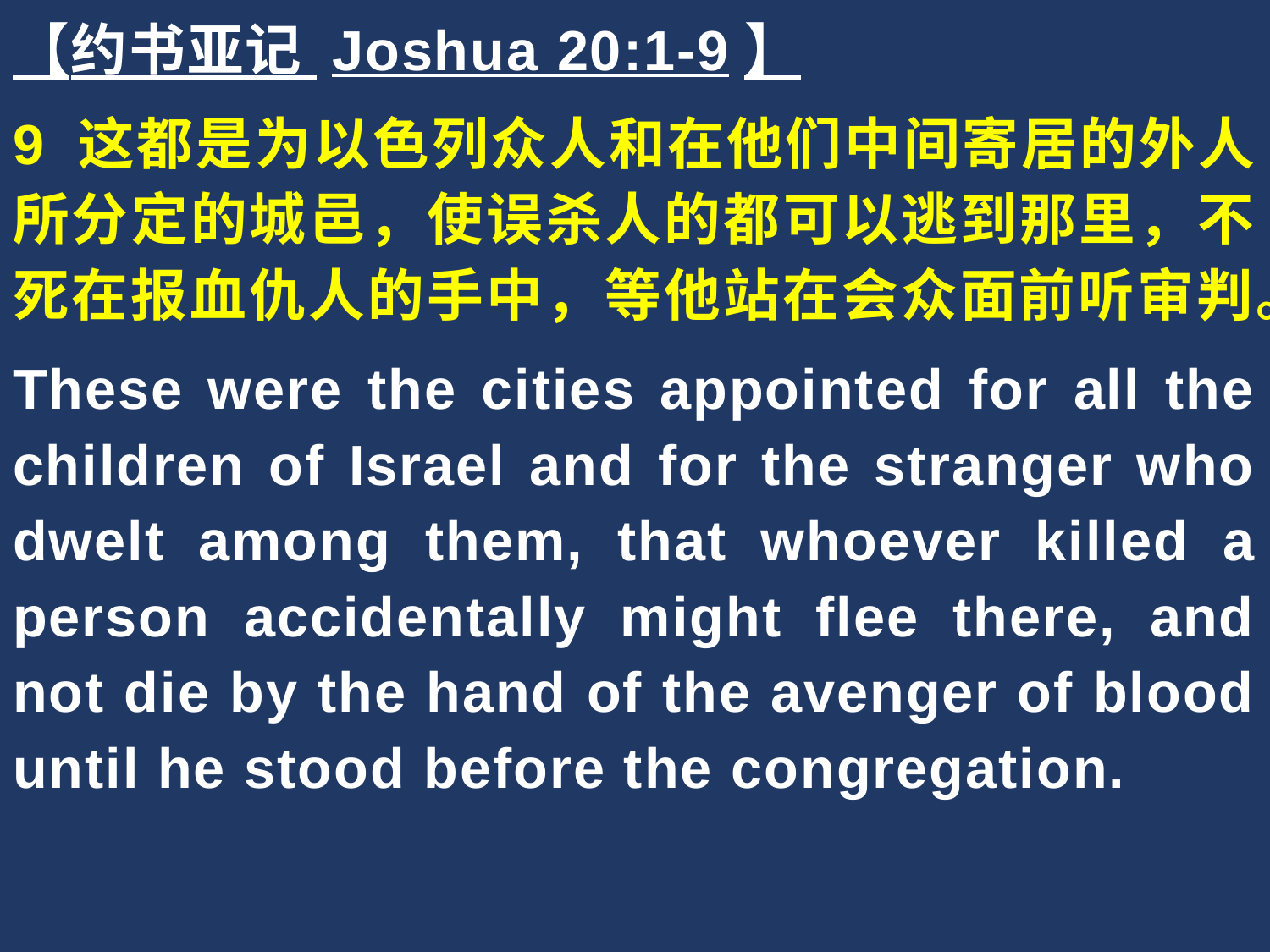

【约书亚记 Joshua 20:1-9】
9 这都是为以色列众人和在他们中间寄居的外人所分定的城邑，使误杀人的都可以逃到那里，不死在报血仇人的手中，等他站在会众面前听审判。
These were the cities appointed for all the children of Israel and for the stranger who dwelt among them, that whoever killed a person accidentally might flee there, and not die by the hand of the avenger of blood until he stood before the congregation.